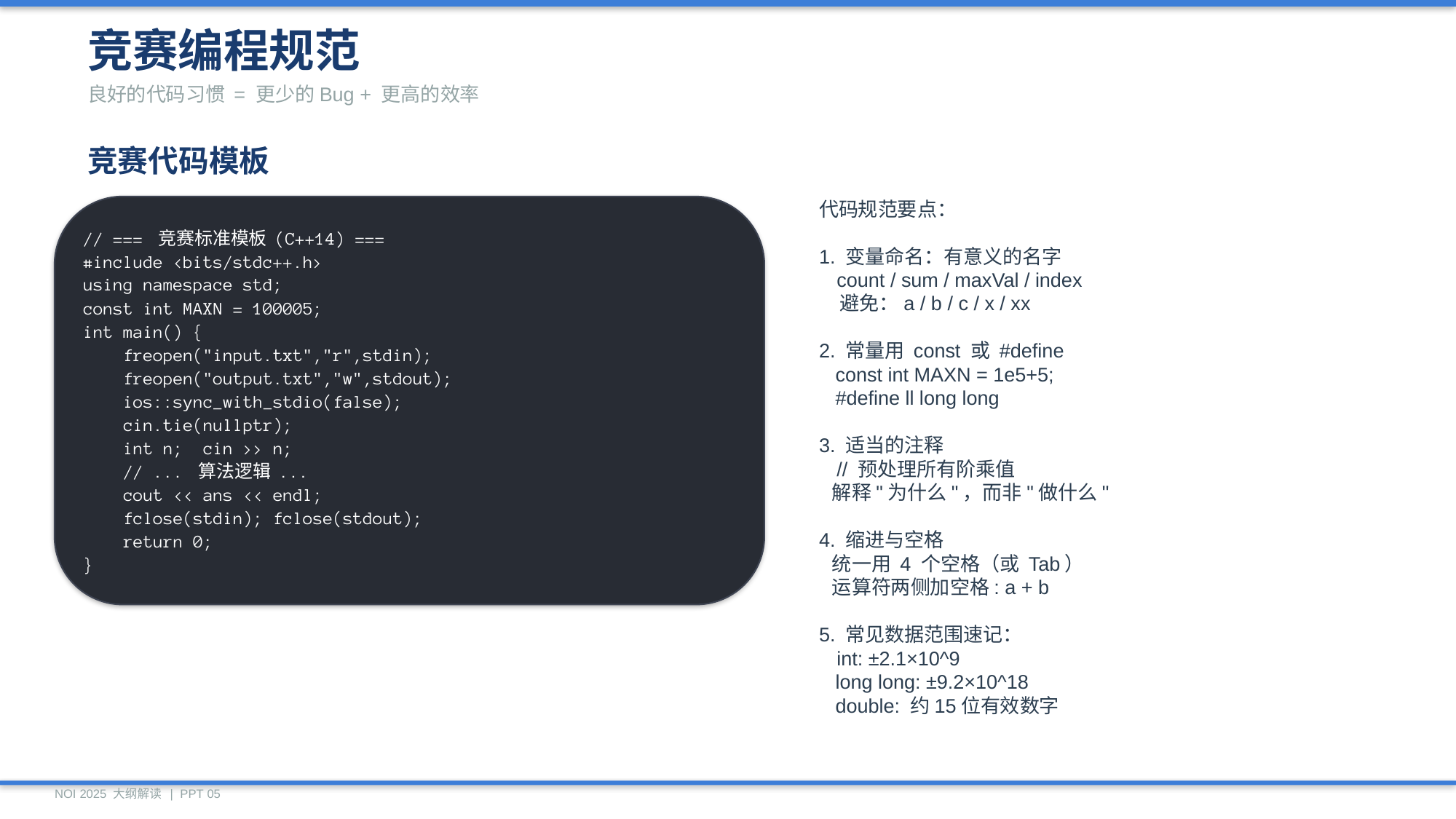

竞赛编程规范
良好的代码习惯 = 更少的Bug + 更高的效率
竞赛代码模板
// === 竞赛标准模板 (C++14) ===
#include <bits/stdc++.h>
using namespace std;
const int MAXN = 100005;
int main() {
    freopen("input.txt","r",stdin);
    freopen("output.txt","w",stdout);
    ios::sync_with_stdio(false);
    cin.tie(nullptr);
    int n;  cin >> n;
    // ... 算法逻辑 ...
    cout << ans << endl;
    fclose(stdin); fclose(stdout);
    return 0;
}
代码规范要点：
1. 变量命名：有意义的名字
   count / sum / maxVal / index
   避免：a / b / c / x / xx
2. 常量用 const 或 #define
   const int MAXN = 1e5+5;
   #define ll long long
3. 适当的注释
   // 预处理所有阶乘值
   解释"为什么"，而非"做什么"
4. 缩进与空格
   统一用 4 个空格（或 Tab）
   运算符两侧加空格: a + b
5. 常见数据范围速记：
   int: ±2.1×10^9
   long long: ±9.2×10^18
   double: 约15位有效数字

NOI 2025 大纲解读  |  PPT 05